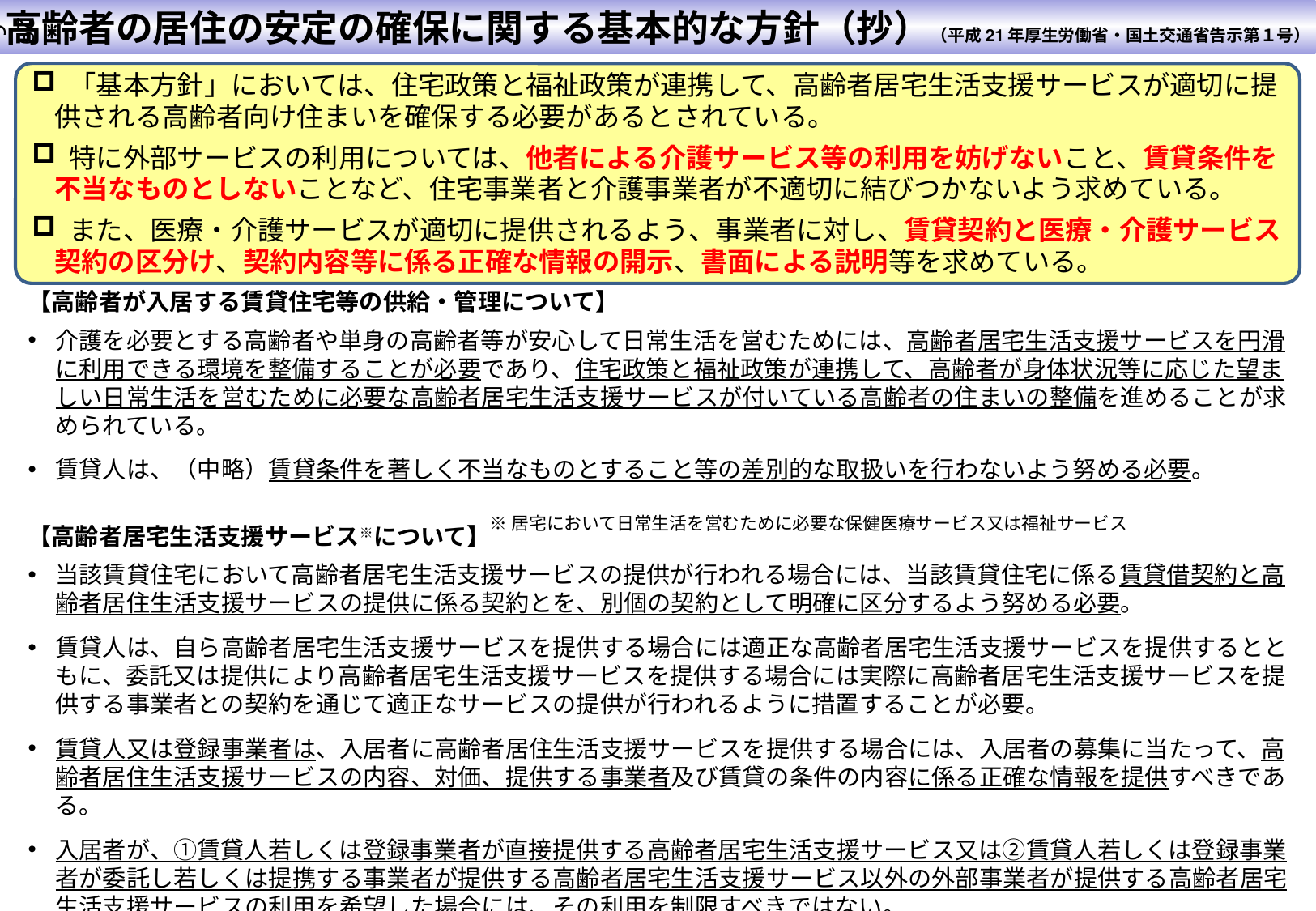

高齢者の居住の安定の確保に関する基本的な方針（抄）（平成21年厚生労働省・国土交通省告示第１号）
296
 「基本方針」においては、住宅政策と福祉政策が連携して、高齢者居宅生活支援サービスが適切に提供される高齢者向け住まいを確保する必要があるとされている。
 特に外部サービスの利用については、他者による介護サービス等の利用を妨げないこと、賃貸条件を不当なものとしないことなど、住宅事業者と介護事業者が不適切に結びつかないよう求めている。
 また、医療・介護サービスが適切に提供されるよう、事業者に対し、賃貸契約と医療・介護サービス契約の区分け、契約内容等に係る正確な情報の開示、書面による説明等を求めている。

【高齢者が入居する賃貸住宅等の供給・管理について】
介護を必要とする高齢者や単身の高齢者等が安心して日常生活を営むためには、高齢者居宅生活支援サービスを円滑に利用できる環境を整備することが必要であり、住宅政策と福祉政策が連携して、高齢者が身体状況等に応じた望ましい日常生活を営むために必要な高齢者居宅生活支援サービスが付いている高齢者の住まいの整備を進めることが求められている。

賃貸人は、（中略）賃貸条件を著しく不当なものとすること等の差別的な取扱いを行わないよう努める必要。

【高齢者居宅生活支援サービス※について】
当該賃貸住宅において高齢者居宅生活支援サービスの提供が行われる場合には、当該賃貸住宅に係る賃貸借契約と高齢者居住生活支援サービスの提供に係る契約とを、別個の契約として明確に区分するよう努める必要。

賃貸人は、自ら高齢者居宅生活支援サービスを提供する場合には適正な高齢者居宅生活支援サービスを提供するとともに、委託又は提供により高齢者居宅生活支援サービスを提供する場合には実際に高齢者居宅生活支援サービスを提供する事業者との契約を通じて適正なサービスの提供が行われるように措置することが必要。

賃貸人又は登録事業者は、入居者に高齢者居住生活支援サービスを提供する場合には、入居者の募集に当たって、高齢者居住生活支援サービスの内容、対価、提供する事業者及び賃貸の条件の内容に係る正確な情報を提供すべきである。

入居者が、①賃貸人若しくは登録事業者が直接提供する高齢者居宅生活支援サービス又は②賃貸人若しくは登録事業者が委託し若しくは提携する事業者が提供する高齢者居宅生活支援サービス以外の外部事業者が提供する高齢者居宅生活支援サービスの利用を希望した場合には、その利用を制限すべきではない。
※居宅において日常生活を営むために必要な保健医療サービス又は福祉サービス